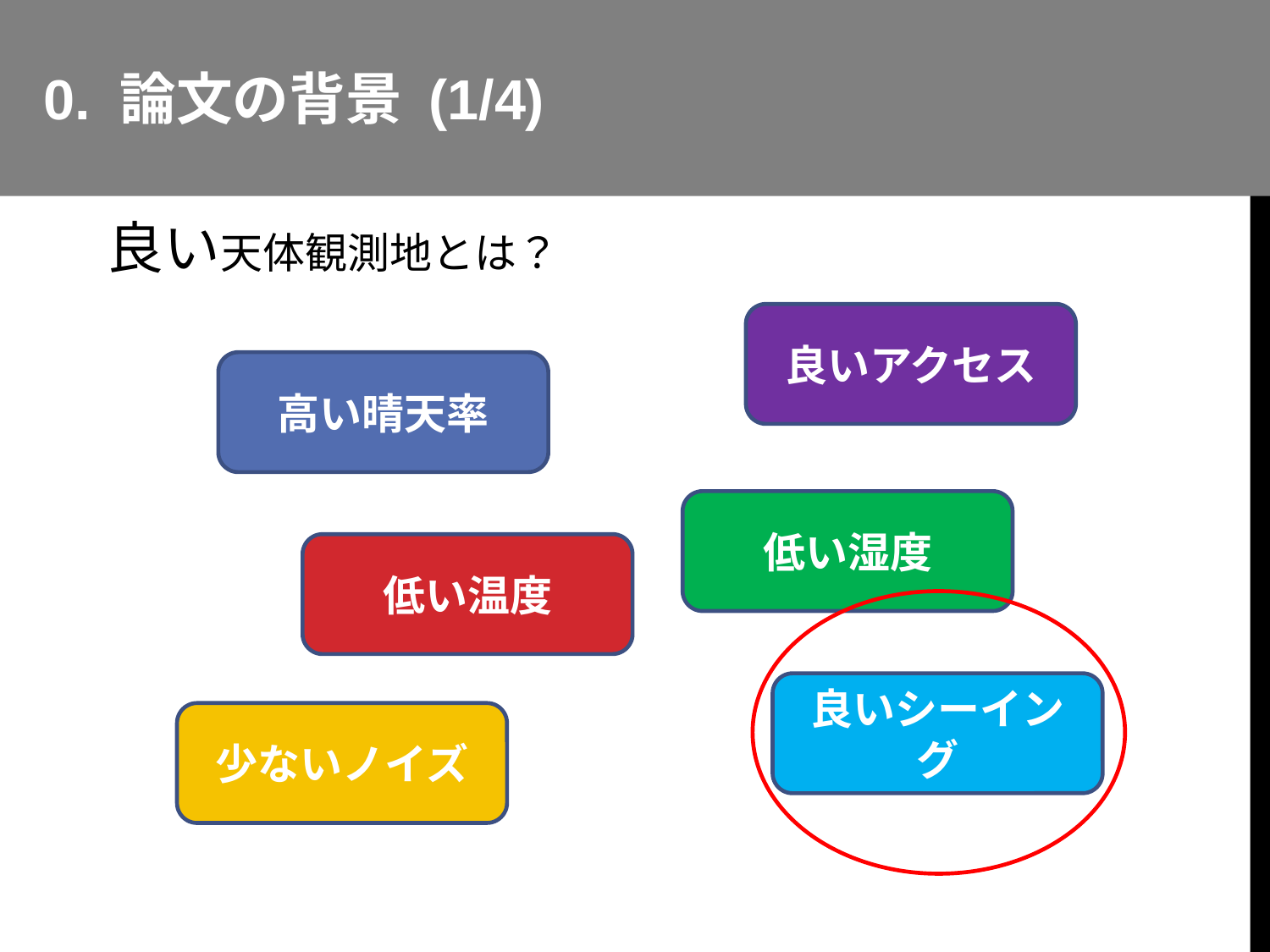

0. 論文の背景 (1/4)
良い天体観測地とは？
良いアクセス
高い晴天率
低い湿度
低い温度

良いシーイング
少ないノイズ